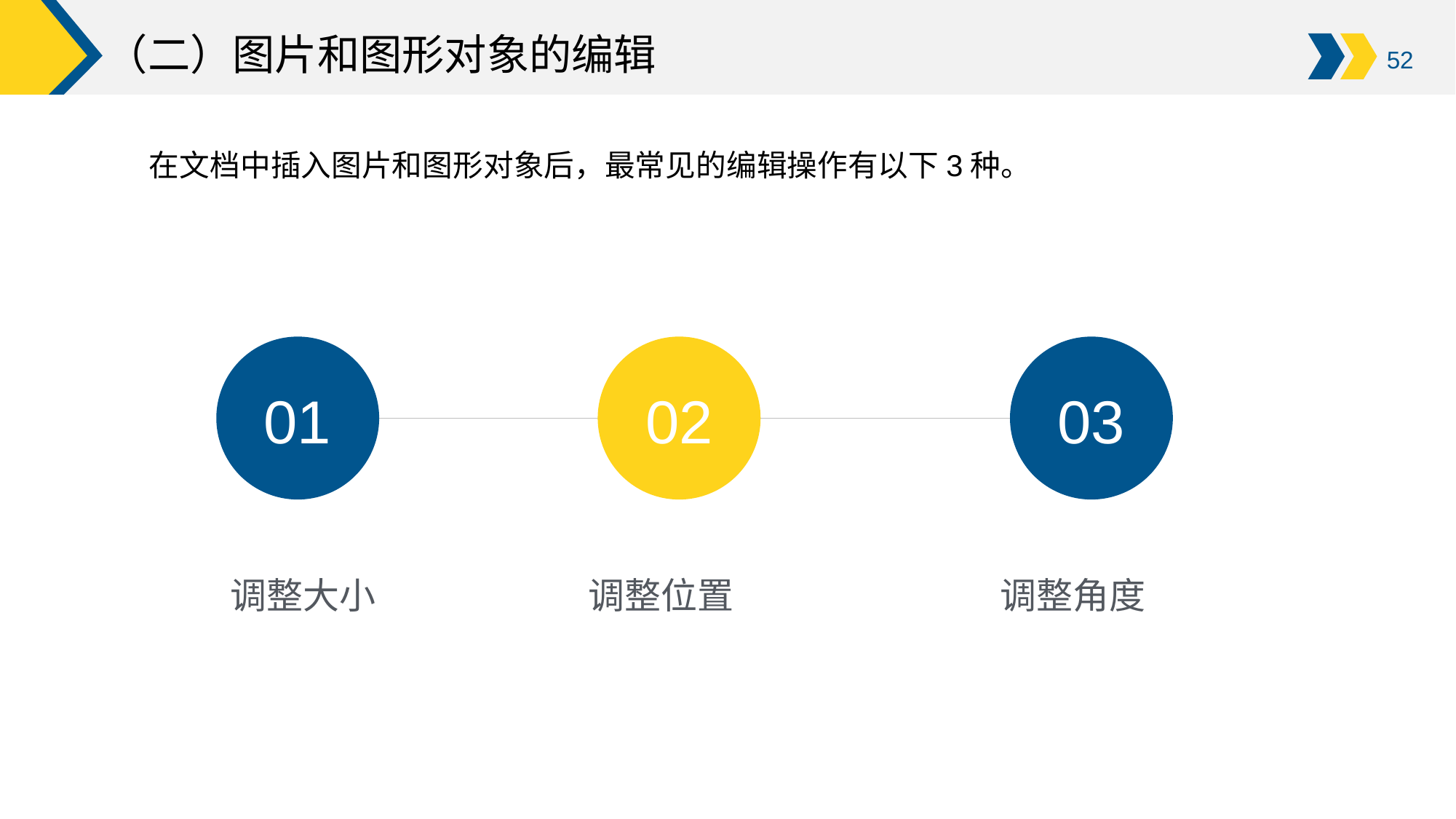

# （二）图片和图形对象的编辑
在文档中插入图片和图形对象后，最常见的编辑操作有以下3种。

02

03
01
调整位置
调整角度
调整大小